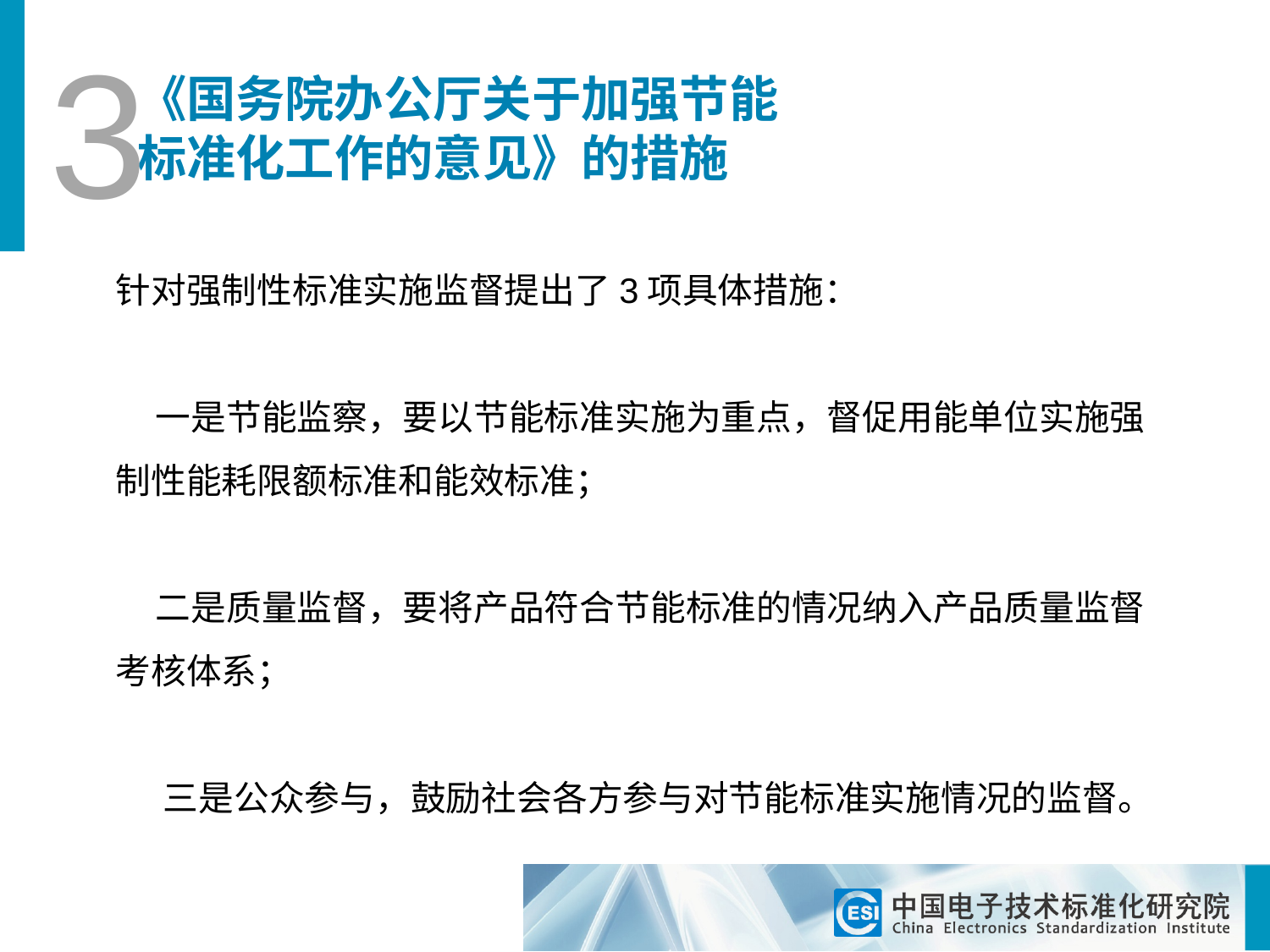

3
《国务院办公厅关于加强节能标准化工作的意见》的措施
针对强制性标准实施监督提出了3项具体措施：

    一是节能监察，要以节能标准实施为重点，督促用能单位实施强制性能耗限额标准和能效标准；

    二是质量监督，要将产品符合节能标准的情况纳入产品质量监督考核体系；

     三是公众参与，鼓励社会各方参与对节能标准实施情况的监督。